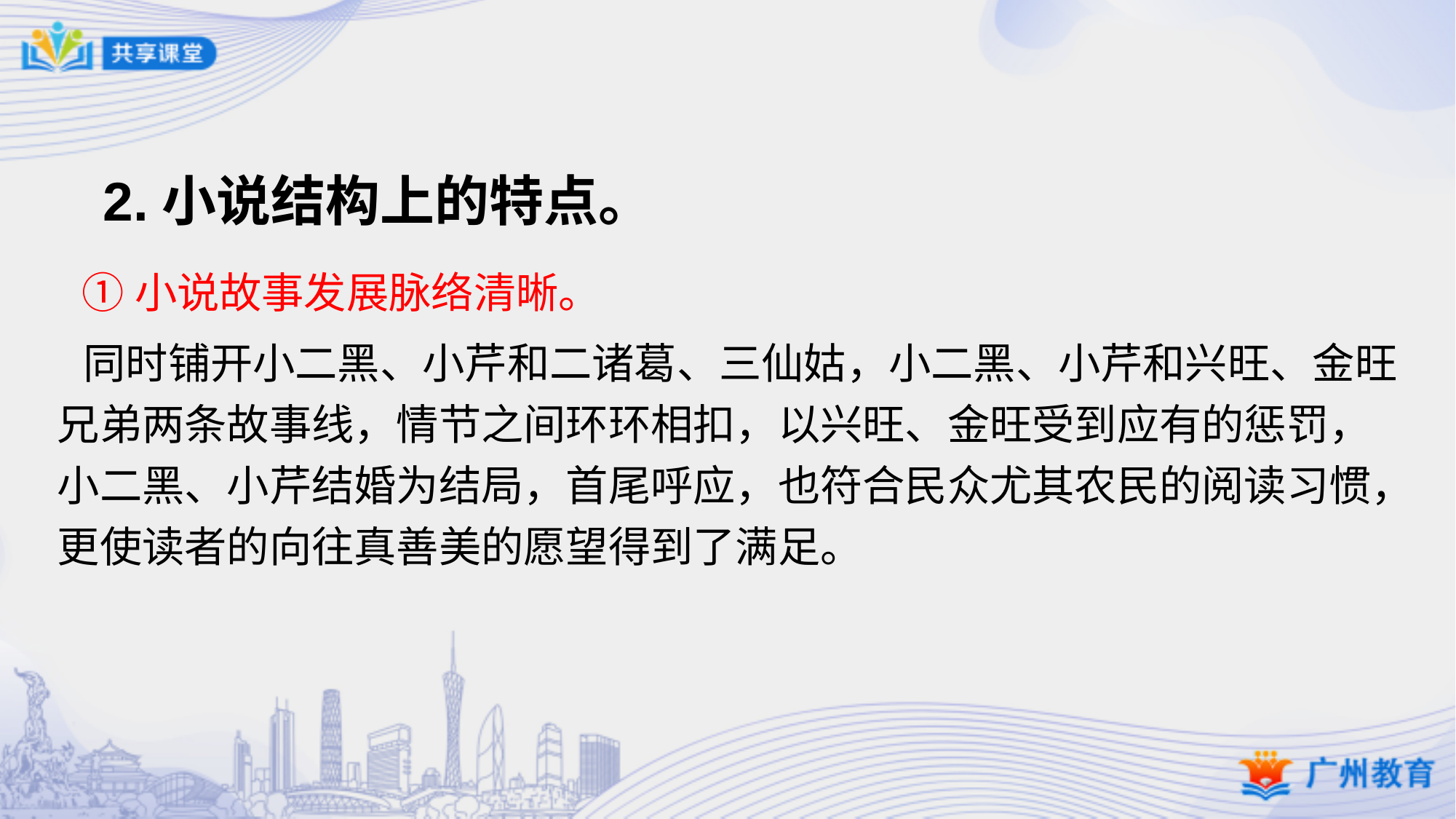

2.小说结构上的特点。
      ①小说故事发展脉络清晰。
      同时铺开小二黑、小芹和二诸葛、三仙姑，小二黑、小芹和兴旺、金旺兄弟两条故事线，情节之间环环相扣，以兴旺、金旺受到应有的惩罚，小二黑、小芹结婚为结局，首尾呼应，也符合民众尤其农民的阅读习惯，更使读者的向往真善美的愿望得到了满足。